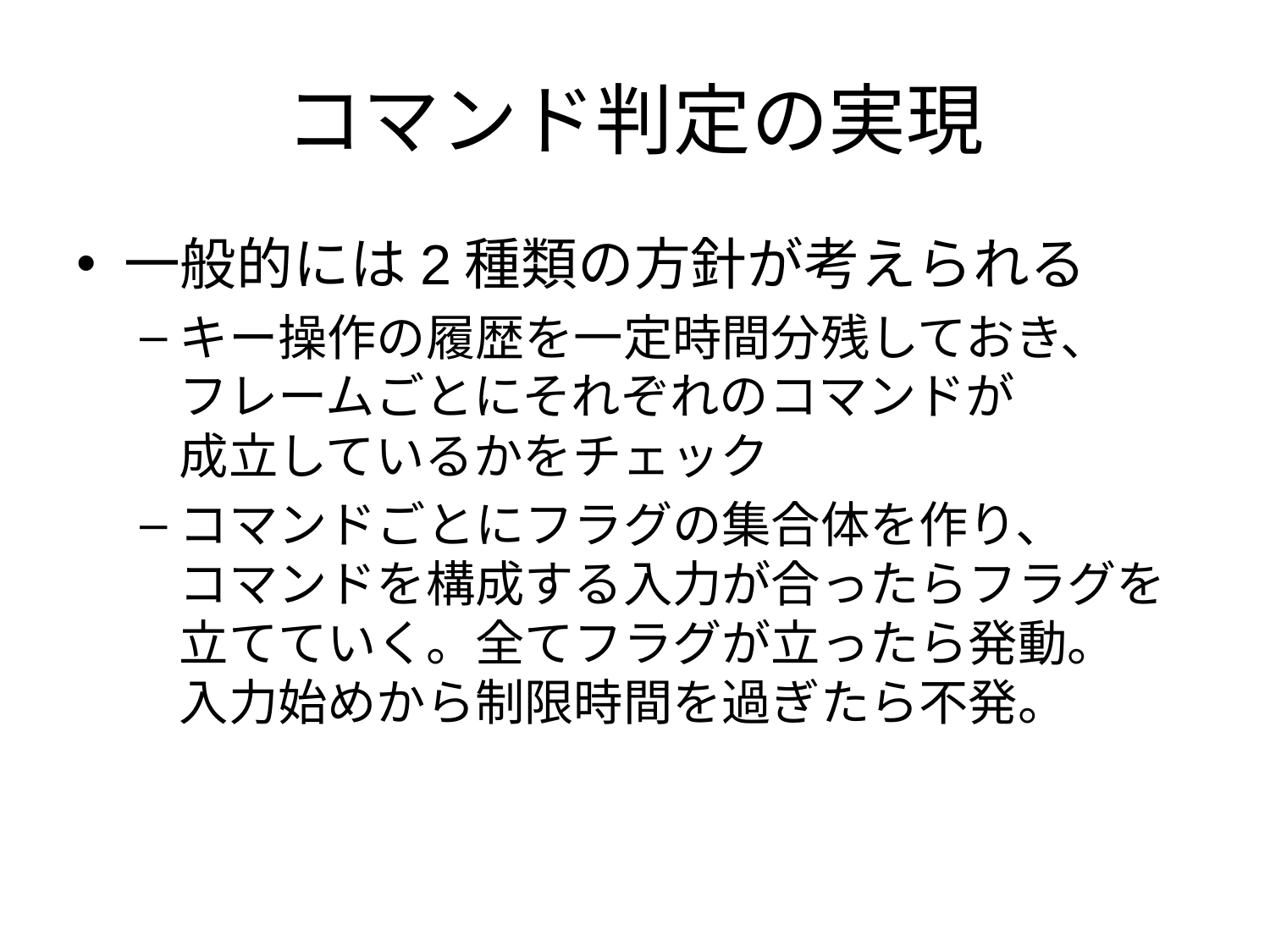

# コマンド判定の実現
一般的には2種類の方針が考えられる
キー操作の履歴を一定時間分残しておき、
フレームごとにそれぞれのコマンドが
成立しているかをチェック
コマンドごとにフラグの集合体を作り、
コマンドを構成する入力が合ったらフラグを立てていく。全てフラグが立ったら発動。
入力始めから制限時間を過ぎたら不発。